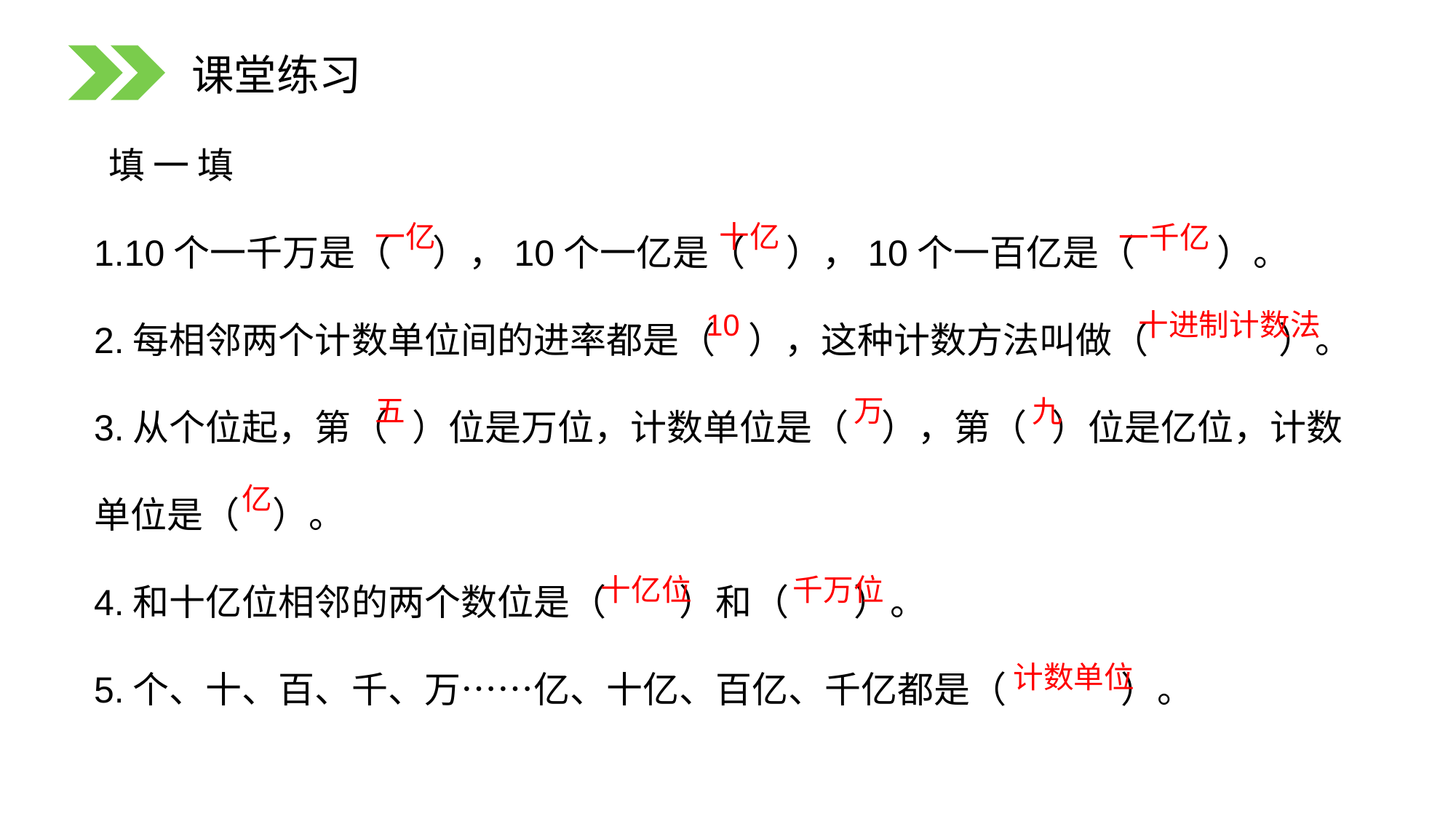

课堂练习
　 填 一 填
1.10个一千万是（     ），10个一亿是（     ），10个一百亿是（          ）。
2.每相邻两个计数单位间的进率都是（    ），这种计数方法叫做（                ）。
3.从个位起，第（   ）位是万位，计数单位是（    ），第（   ）位是亿位，计数单位是（    ）。
4.和十亿位相邻的两个数位是（         ）和（        ）。
5.个、十、百、千、万……亿、十亿、百亿、千亿都是（              ）。
一亿
十亿
一千亿
10
十进制计数法
五
万
九
亿
十亿位
千万位
计数单位